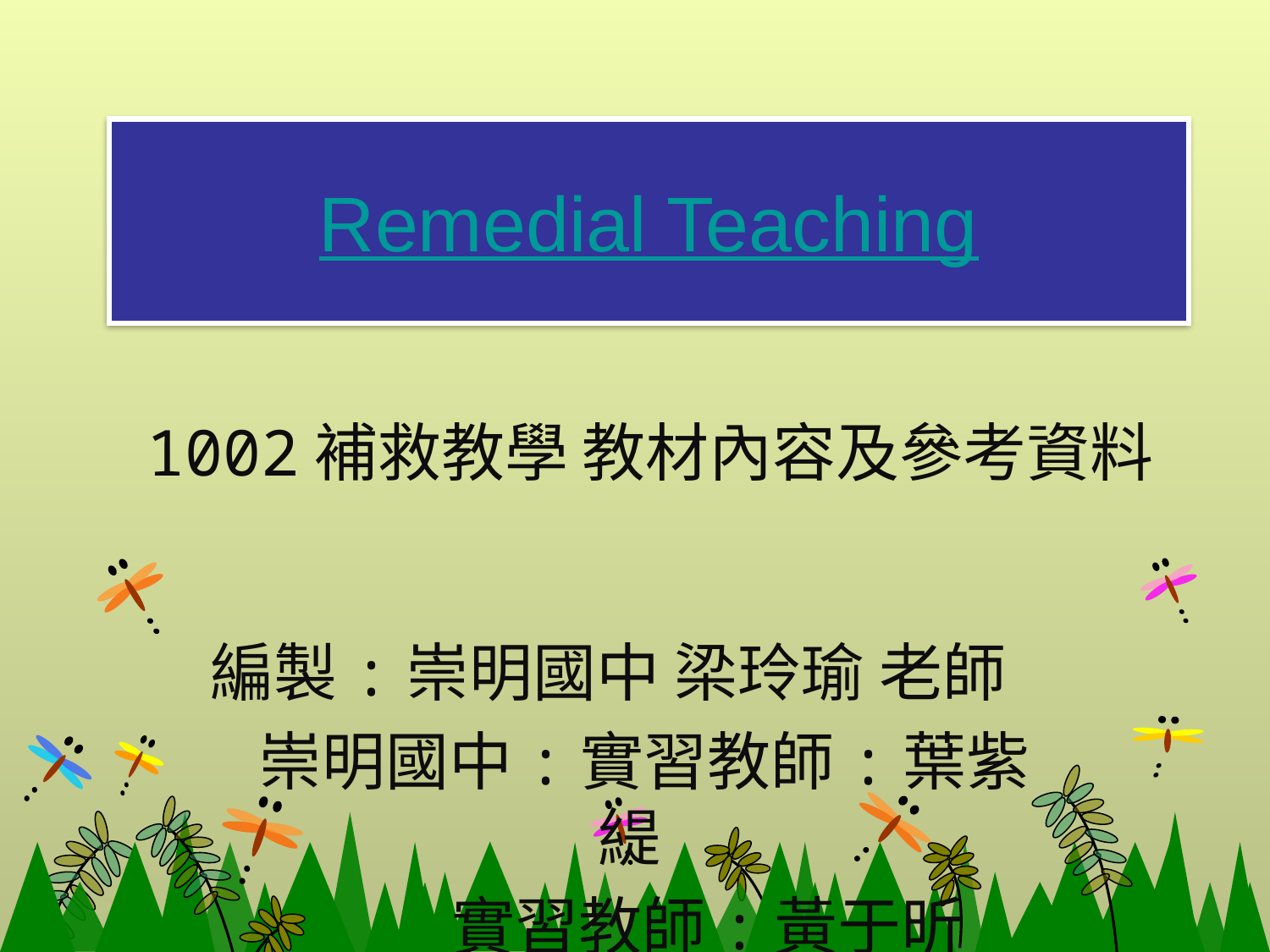

# Remedial Teaching
1002補救教學 教材內容及參考資料
編製:崇明國中 梁玲瑜 老師
 崇明國中:實習教師:葉紫緹
          實習教師:黃于昕